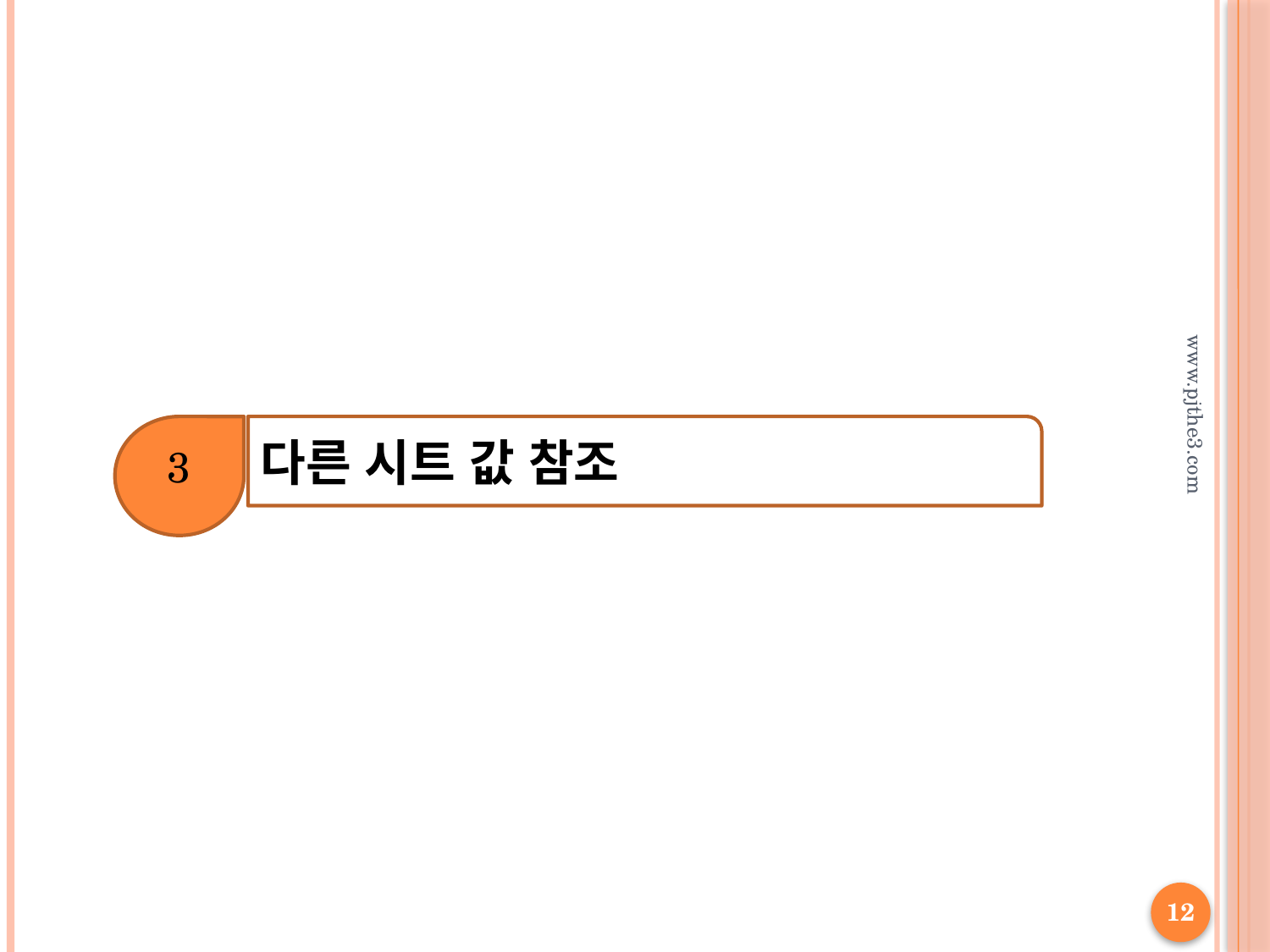

3
다른 시트 값 참조
www.pjthe3.com
12